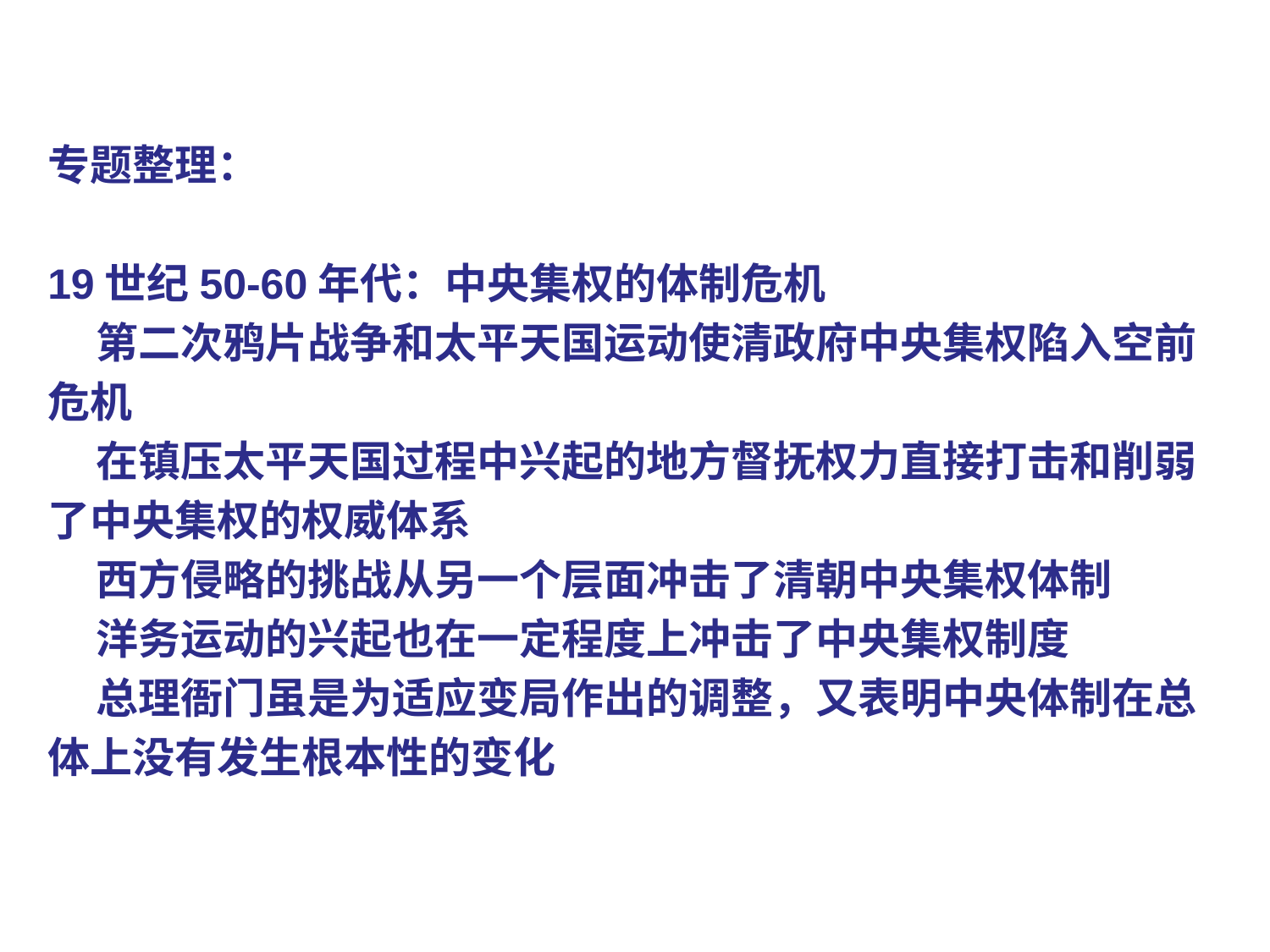

专题整理：

19世纪50-60年代：中央集权的体制危机
    第二次鸦片战争和太平天国运动使清政府中央集权陷入空前
危机
    在镇压太平天国过程中兴起的地方督抚权力直接打击和削弱
了中央集权的权威体系
    西方侵略的挑战从另一个层面冲击了清朝中央集权体制
    洋务运动的兴起也在一定程度上冲击了中央集权制度
    总理衙门虽是为适应变局作出的调整，又表明中央体制在总
体上没有发生根本性的变化